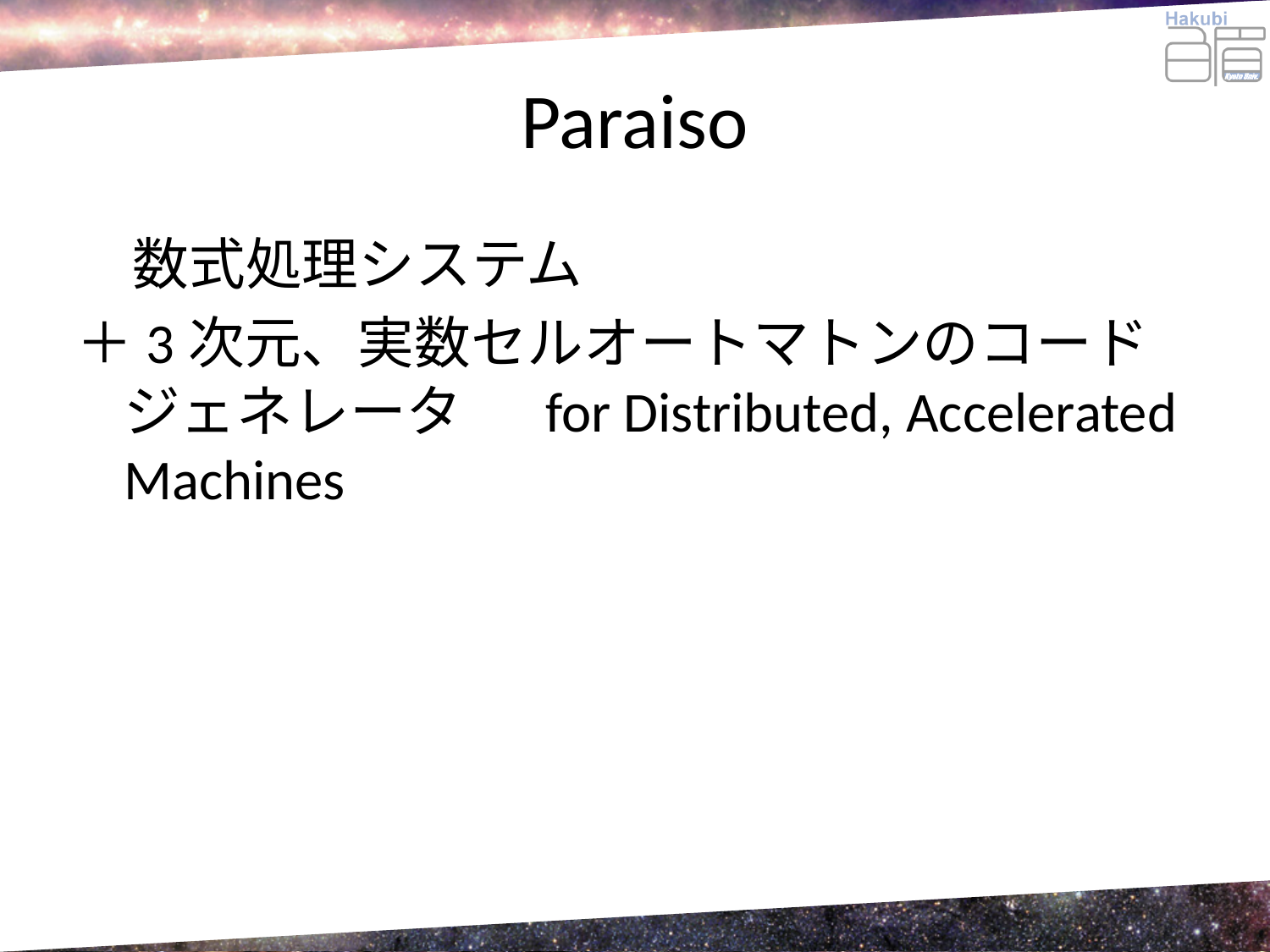

# Paraiso
　数式処理システム
＋3次元、実数セルオートマトンのコードジェネレータ 　for Distributed, Accelerated Machines